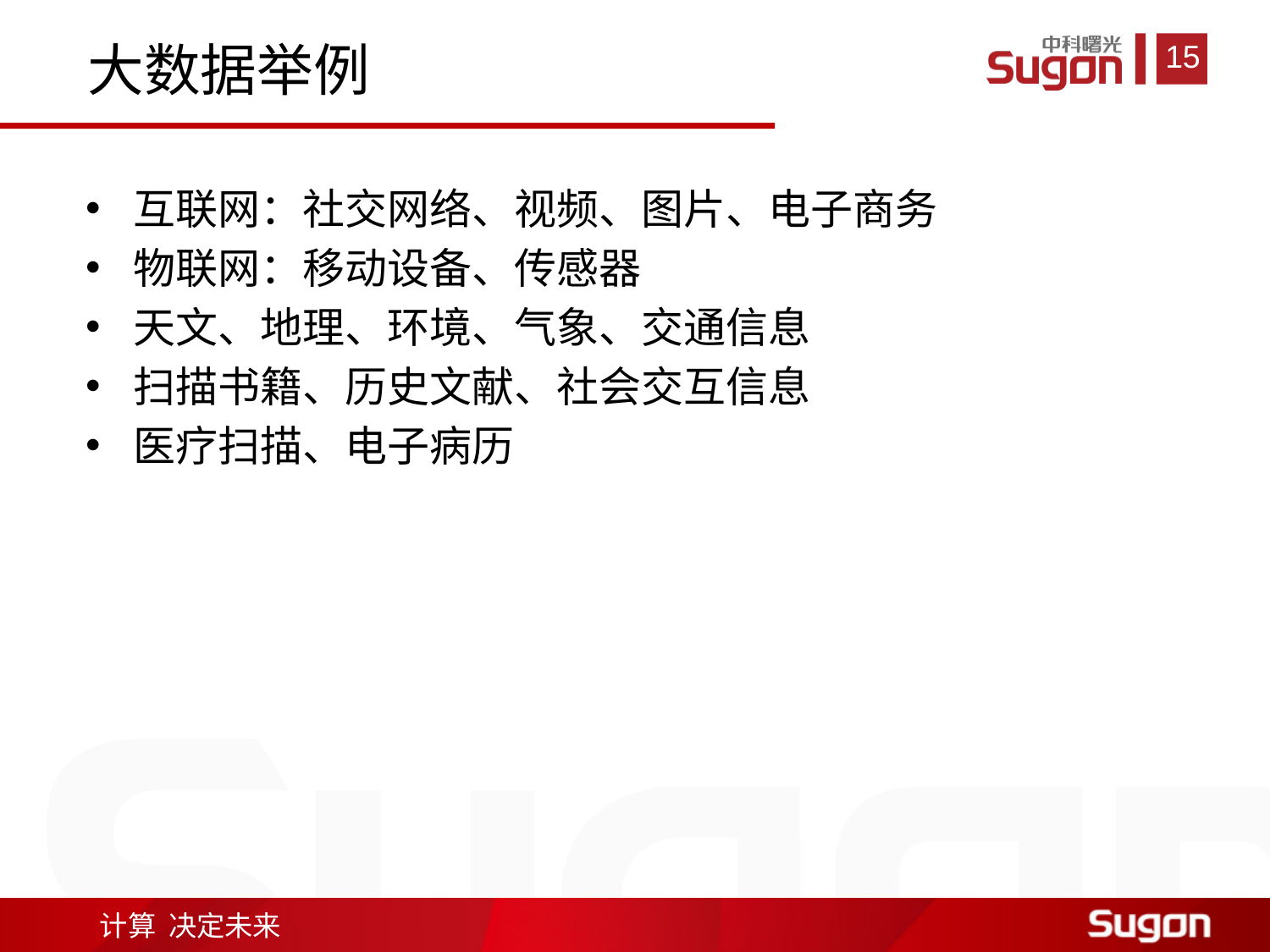

大数据举例
互联网：社交网络、视频、图片、电子商务
物联网：移动设备、传感器
天文、地理、环境、气象、交通信息
扫描书籍、历史文献、社会交互信息
医疗扫描、电子病历